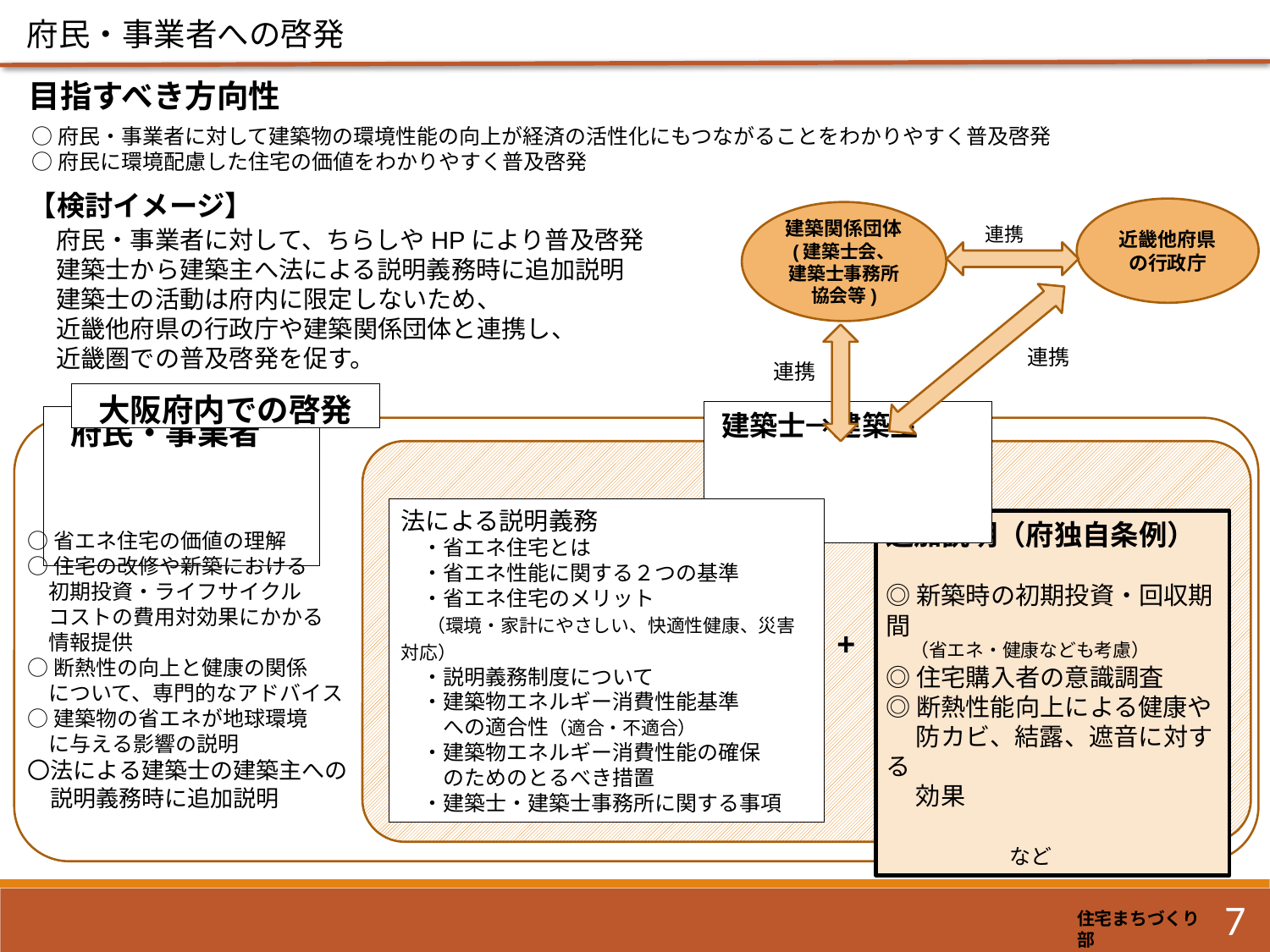

府民・事業者への啓発
　目指すべき方向性
○府民・事業者に対して建築物の環境性能の向上が経済の活性化にもつながることをわかりやすく普及啓発
○府民に環境配慮した住宅の価値をわかりやすく普及啓発
　【検討イメージ】
近畿他府県
の行政庁
建築関係団体
(建築士会、
建築士事務所協会等)
連携
　府民・事業者に対して、ちらしやHPにより普及啓発
　建築士から建築主へ法による説明義務時に追加説明
　建築士の活動は府内に限定しないため、
　近畿他府県の行政庁や建築関係団体と連携し、
　近畿圏での普及啓発を促す。

連携

連携

大阪府内での啓発

建築士→建築主
府民・事業者
法による説明義務
　・省エネ住宅とは
　・省エネ性能に関する２つの基準
　・省エネ住宅のメリット
　 （環境・家計にやさしい、快適性健康、災害対応）
　・説明義務制度について
　・建築物エネルギー消費性能基準
　　への適合性（適合・不適合）
　・建築物エネルギー消費性能の確保
　　のためのとるべき措置
　・建築士・建築士事務所に関する事項
追加説明（府独自条例）

◎新築時の初期投資・回収期間
　（省エネ・健康なども考慮）
◎住宅購入者の意識調査
◎断熱性能向上による健康や
　 防カビ、結露、遮音に対する
　 効果
　　　　　　　　　　　　　　　　　　など
○省エネ住宅の価値の理解
○住宅の改修や新築における
　初期投資・ライフサイクル
　コストの費用対効果にかかる
　情報提供
○断熱性の向上と健康の関係
　について、専門的なアドバイス
○建築物の省エネが地球環境
　に与える影響の説明
〇法による建築士の建築主への
　説明義務時に追加説明
+
7
住宅まちづくり部